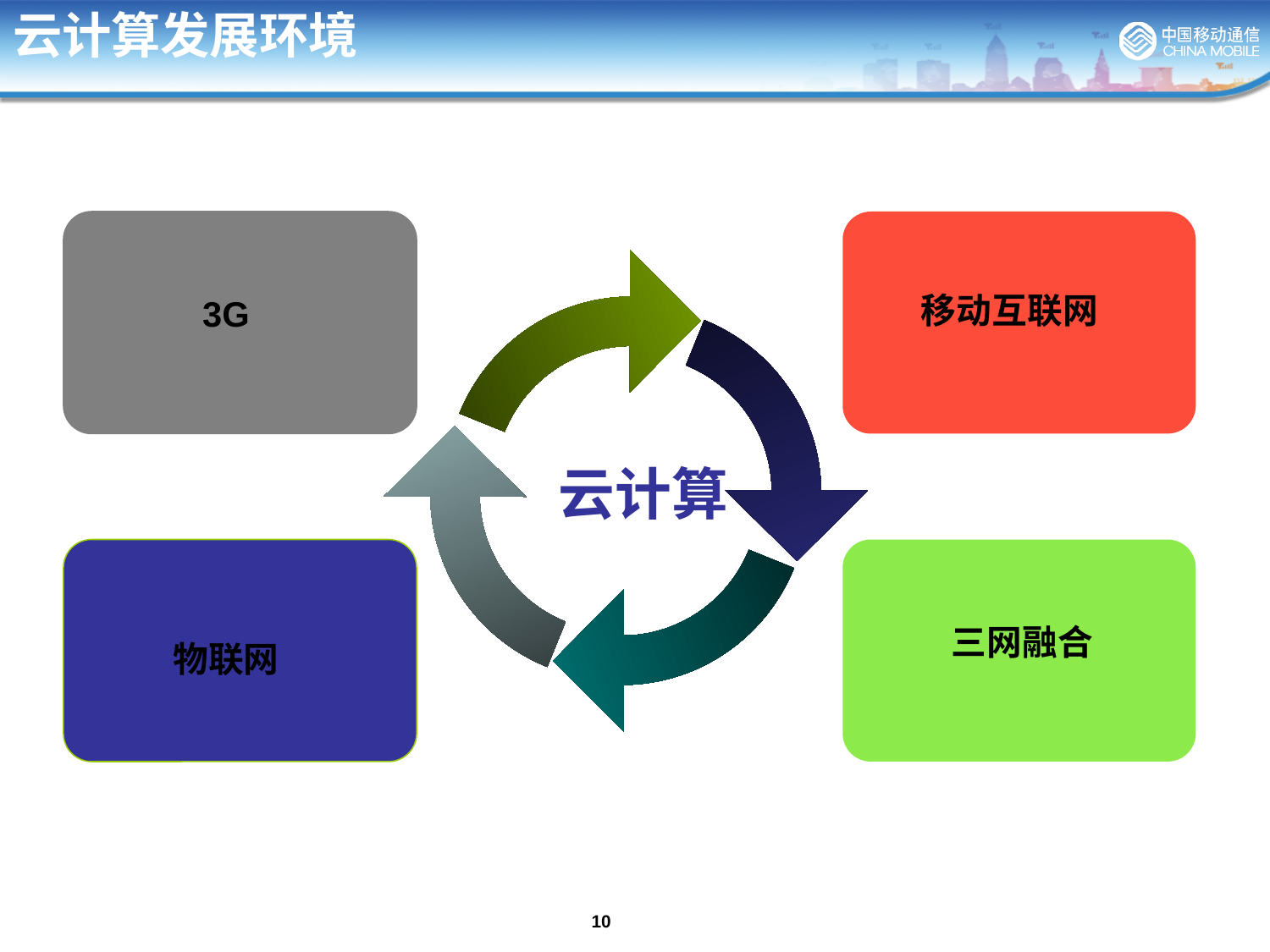

# 云计算发展环境

移动互联网
3G

 云计算

三网融合
物联网